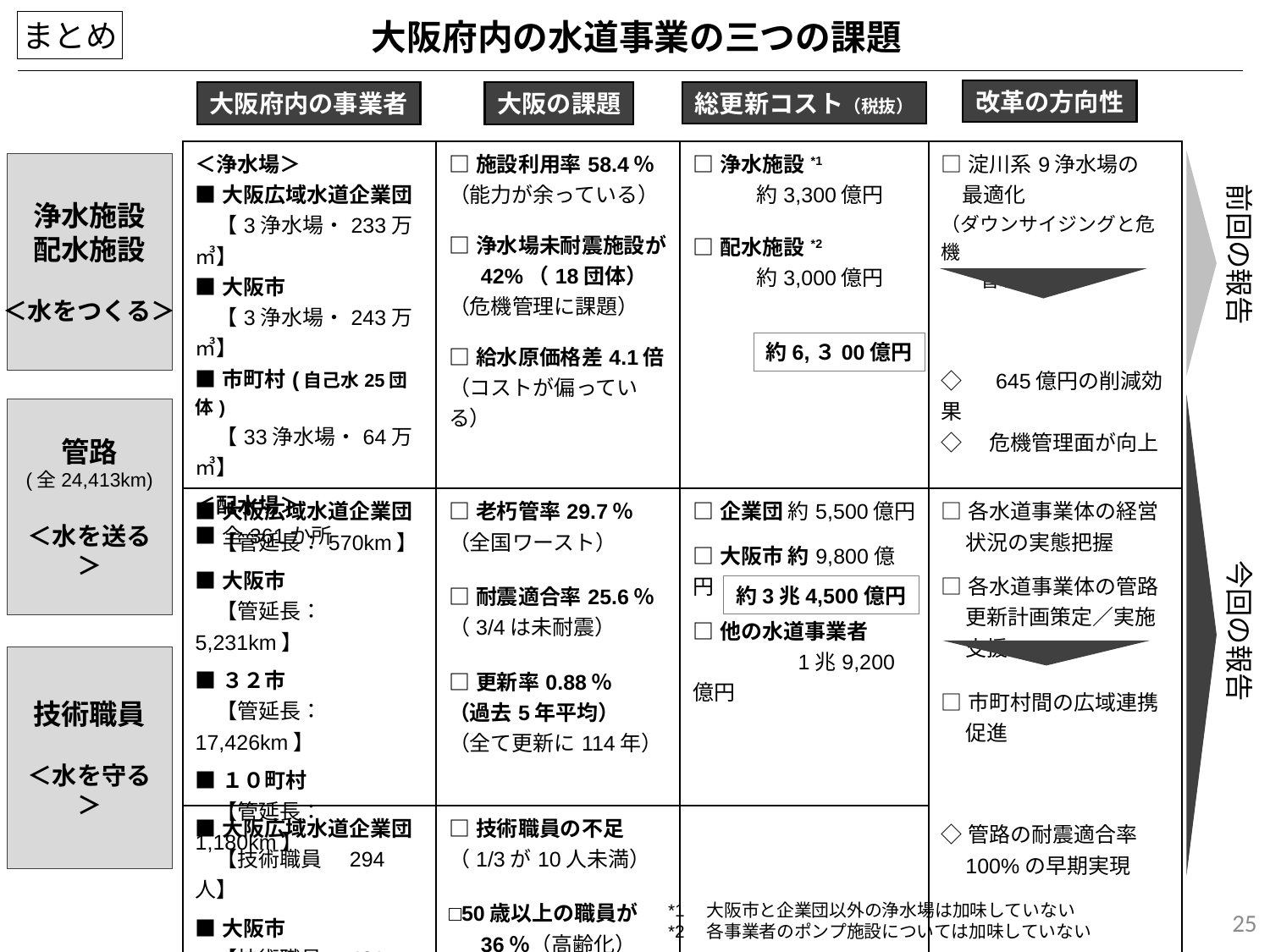

大阪府内の水道事業の三つの課題
まとめ
改革の方向性
総更新コスト（税抜）
大阪府内の事業者
大阪の課題
| ＜浄水場＞ ■大阪広域水道企業団 　【3浄水場・233万㎥】 ■大阪市 　【3浄水場・243万㎥】 ■市町村(自己水25団体) 　【33浄水場・64万㎥】 ＜配水場＞ ■全361か所 | □施設利用率58.4％ （能力が余っている） □浄水場未耐震施設が 　 42%（18団体） （危機管理に課題） □給水原価格差4.1倍 （コストが偏っている） | □浄水施設\*1 　　　約3,300億円 □配水施設\*2 　　　約3,000億円 | □淀川系9浄水場の 　最適化 （ダウンサイジングと危機 　　管理） ◇　645億円の削減効果 ◇　危機管理面が向上 |
| --- | --- | --- | --- |
| ■大阪広域水道企業団 　【管延長：570km】 ■大阪市 　【管延長：5,231km】 ■３２市 　【管延長：17,426km】 ■１０町村 　【管延長：1,180km】 | □老朽管率29.7％ （全国ワースト） □耐震適合率25.6％ （3/4は未耐震） □更新率0.88％ （過去5年平均） （全て更新に114年） | □企業団 約5,500億円 □大阪市 約9,800億円 □他の水道事業者 　　 　　 1兆9,200億円 | □各水道事業体の経営状況の実態把握 □各水道事業体の管路更新計画策定／実施支援 □市町村間の広域連携促進 ◇管路の耐震適合率100%の早期実現 |
| ■大阪広域水道企業団 　【技術職員　294人】 ■大阪市 　【技術職員　431人】 ■３２市 　【技術職員　958人】 ■１０町村 　【技術職員　 26人】 | □技術職員の不足 （1/3が10人未満） □50歳以上の職員が 　 36％（高齢化） |  |  |
浄水施設
配水施設

＜水をつくる＞
前回の報告

約6,３00億円
管路
(全24,413km)

＜水を送る＞
今回の報告
約3兆4,500億円

技術職員

＜水を守る＞
*1　大阪市と企業団以外の浄水場は加味していない
*2　各事業者のポンプ施設については加味していない
25